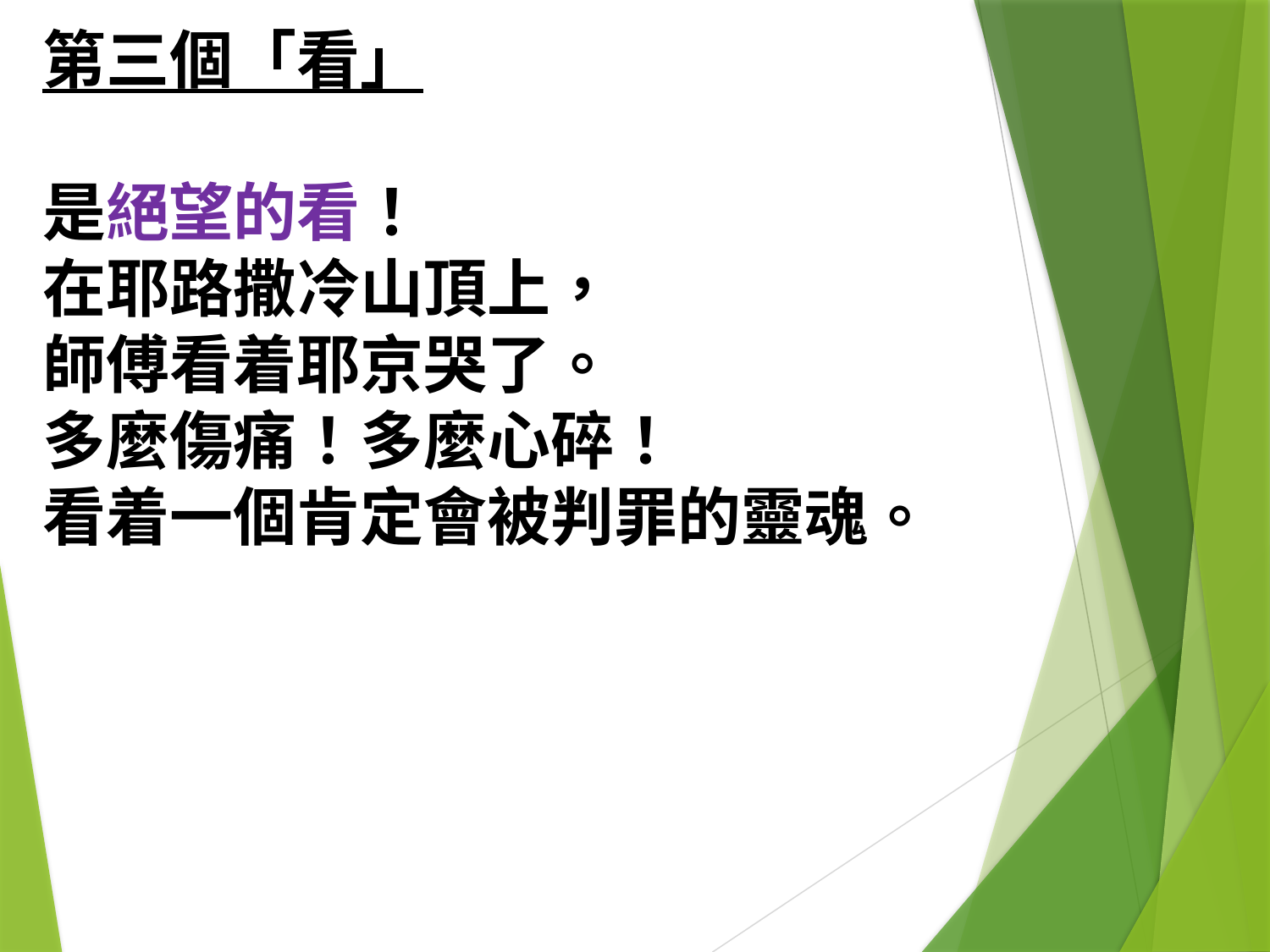

第三個「看」

是絕望的看！
在耶路撒冷山頂上，
師傅看着耶京哭了。
多麼傷痛！多麼心碎！
看着一個肯定會被判罪的靈魂。